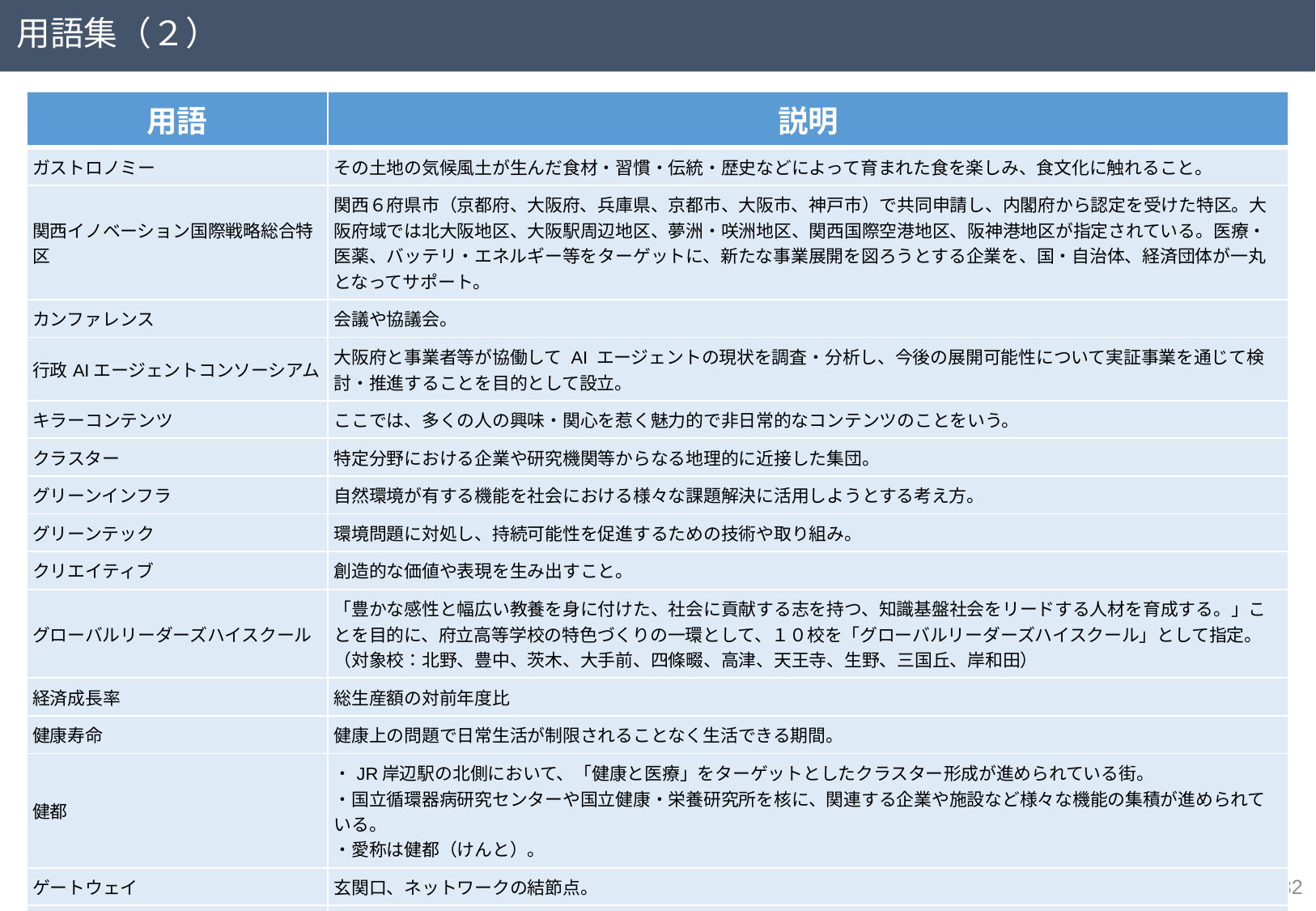

用語集（２）
| 用語 | 説明 |
| --- | --- |
| ガストロノミー | その土地の気候風土が生んだ食材・習慣・伝統・歴史などによって育まれた食を楽しみ、食文化に触れること。 |
| 関西イノベーション国際戦略総合特区 | 関西６府県市（京都府、大阪府、兵庫県、京都市、大阪市、神戸市）で共同申請し、内閣府から認定を受けた特区。大阪府域では北大阪地区、大阪駅周辺地区、夢洲・咲洲地区、関西国際空港地区、阪神港地区が指定されている。医療・医薬、バッテリ・エネルギー等をターゲットに、新たな事業展開を図ろうとする企業を、国・自治体、経済団体が一丸となってサポート。 |
| カンファレンス | 会議や協議会。 |
| 行政AIエージェントコンソーシアム | 大阪府と事業者等が協働して AI エージェントの現状を調査・分析し、今後の展開可能性について実証事業を通じて検討・推進することを目的として設立。 |
| キラーコンテンツ | ここでは、多くの人の興味・関心を惹く魅力的で非日常的なコンテンツのことをいう。 |
| クラスター | 特定分野における企業や研究機関等からなる地理的に近接した集団。 |
| グリーンインフラ | 自然環境が有する機能を社会における様々な課題解決に活用しようとする考え方。 |
| グリーンテック | 環境問題に対処し、持続可能性を促進するための技術や取り組み。 |
| クリエイティブ | 創造的な価値や表現を生み出すこと。 |
| グローバルリーダーズハイスクール | 「豊かな感性と幅広い教養を身に付けた、社会に貢献する志を持つ、知識基盤社会をリードする人材を育成する。」ことを目的に、府立高等学校の特色づくりの一環として、１０校を「グローバルリーダーズハイスクール」として指定。（対象校：北野、豊中、茨木、大手前、四條畷、高津、天王寺、生野、三国丘、岸和田） |
| 経済成長率 | 総生産額の対前年度比 |
| 健康寿命 | 健康上の問題で日常生活が制限されることなく生活できる期間。 |
| 健都 | ・JR岸辺駅の北側において、「健康と医療」をターゲットとしたクラスター形成が進められている街。 ・国立循環器病研究センターや国立健康・栄養研究所を核に、関連する企業や施設など様々な機能の集積が進められている。 ・愛称は健都（けんと）。 |
| ゲートウェイ | 玄関口、ネットワークの結節点。 |
| 国際バカロレア | ・国際バカロレア機構（本部ジュネーブ）が提供する国際的なプログラム。 ・チャレンジに満ちた総合的な教育プログラムとして、世界の複雑さを理解して、そのことに対処できる生徒を育成し、 生徒に対し、未来へ責任ある行動をとるための態度とスキルを身につけさせるとともに、国際的に通用する大学入学 資格（国際バカロレア資格）を与え、大学進学へのルートを確保することを目的として設置された。 |
82